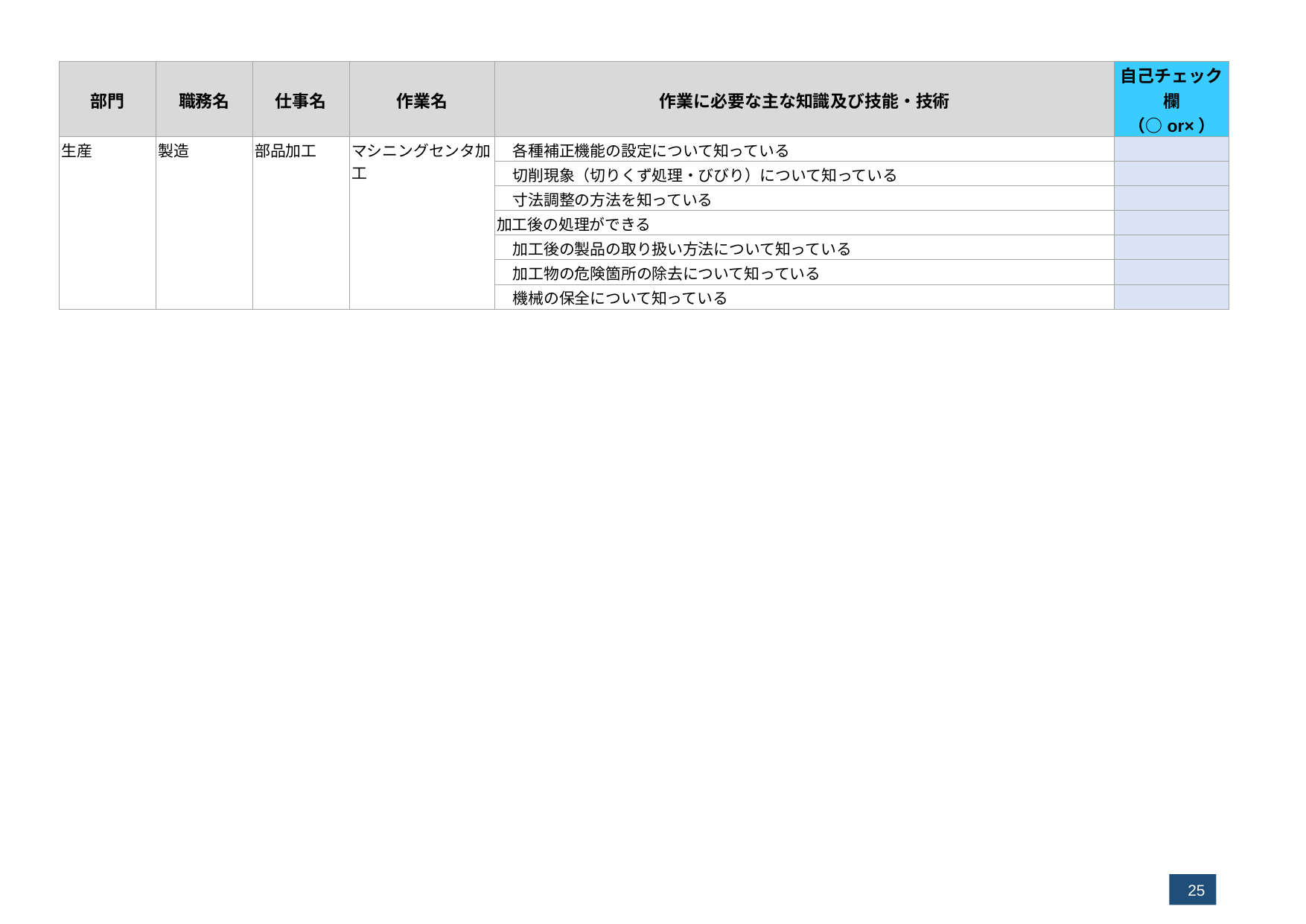

| 部門 | 職務名 | 仕事名 | 作業名 | 作業に必要な主な知識及び技能・技術 | 自己チェック欄 （○or×） |
| --- | --- | --- | --- | --- | --- |
| 生産 | 製造 | 部品加工 | マシニングセンタ加工 | 各種補正機能の設定について知っている |  |
|  |  |  |  | 切削現象（切りくず処理・びびり）について知っている |  |
|  |  |  |  | 寸法調整の方法を知っている |  |
|  |  |  |  | 加工後の処理ができる |  |
|  |  |  |  | 加工後の製品の取り扱い方法について知っている |  |
|  |  |  |  | 加工物の危険箇所の除去について知っている |  |
|  |  |  |  | 機械の保全について知っている |  |
25